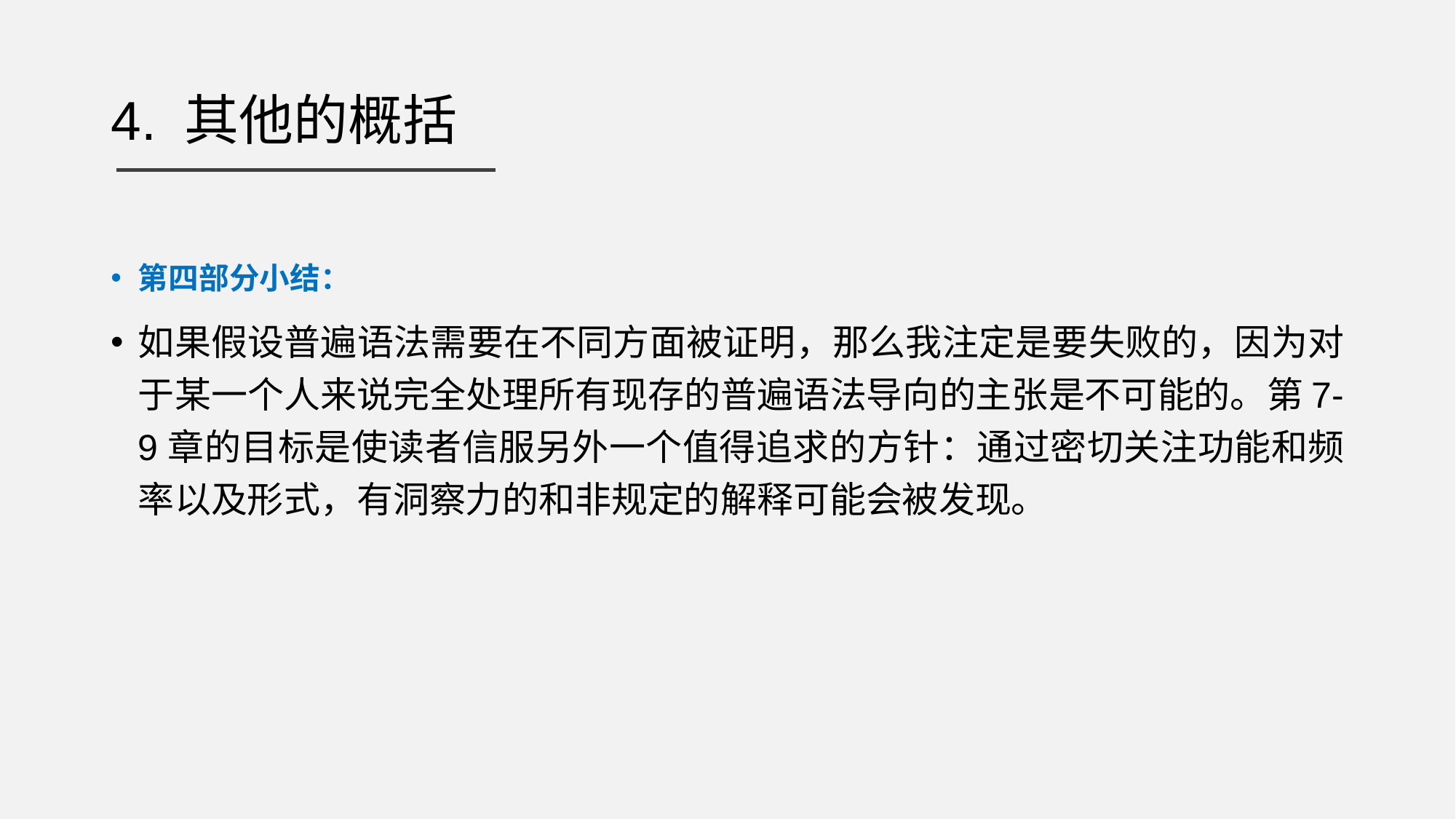

# 4. 其他的概括
第四部分小结：
如果假设普遍语法需要在不同方面被证明，那么我注定是要失败的，因为对于某一个人来说完全处理所有现存的普遍语法导向的主张是不可能的。第7-9章的目标是使读者信服另外一个值得追求的方针：通过密切关注功能和频率以及形式，有洞察力的和非规定的解释可能会被发现。